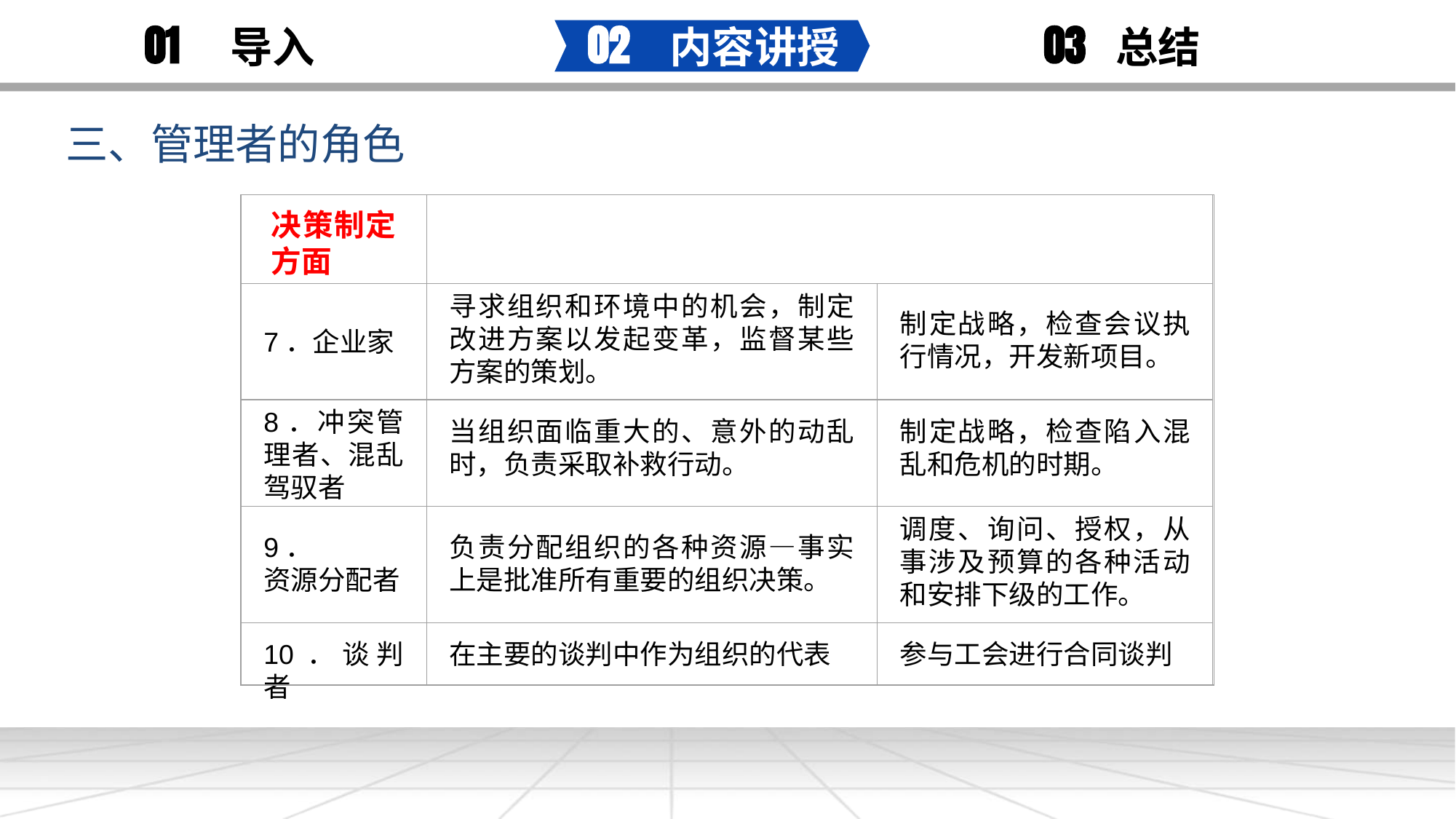

02   内容讲授
03  总结
01    导入

三、管理者的角色

决策制定方面

寻求组织和环境中的机会，制定改进方案以发起变革，监督某些方案的策划。

制定战略，检查会议执行情况，开发新项目。

7．企业家

8．冲突管理者、混乱驾驭者

当组织面临重大的、意外的动乱时，负责采取补救行动。

制定战略，检查陷入混乱和危机的时期。

调度、询问、授权，从事涉及预算的各种活动和安排下级的工作。

9．
资源分配者

负责分配组织的各种资源—事实上是批准所有重要的组织决策。

10．谈判者
在主要的谈判中作为组织的代表

参与工会进行合同谈判